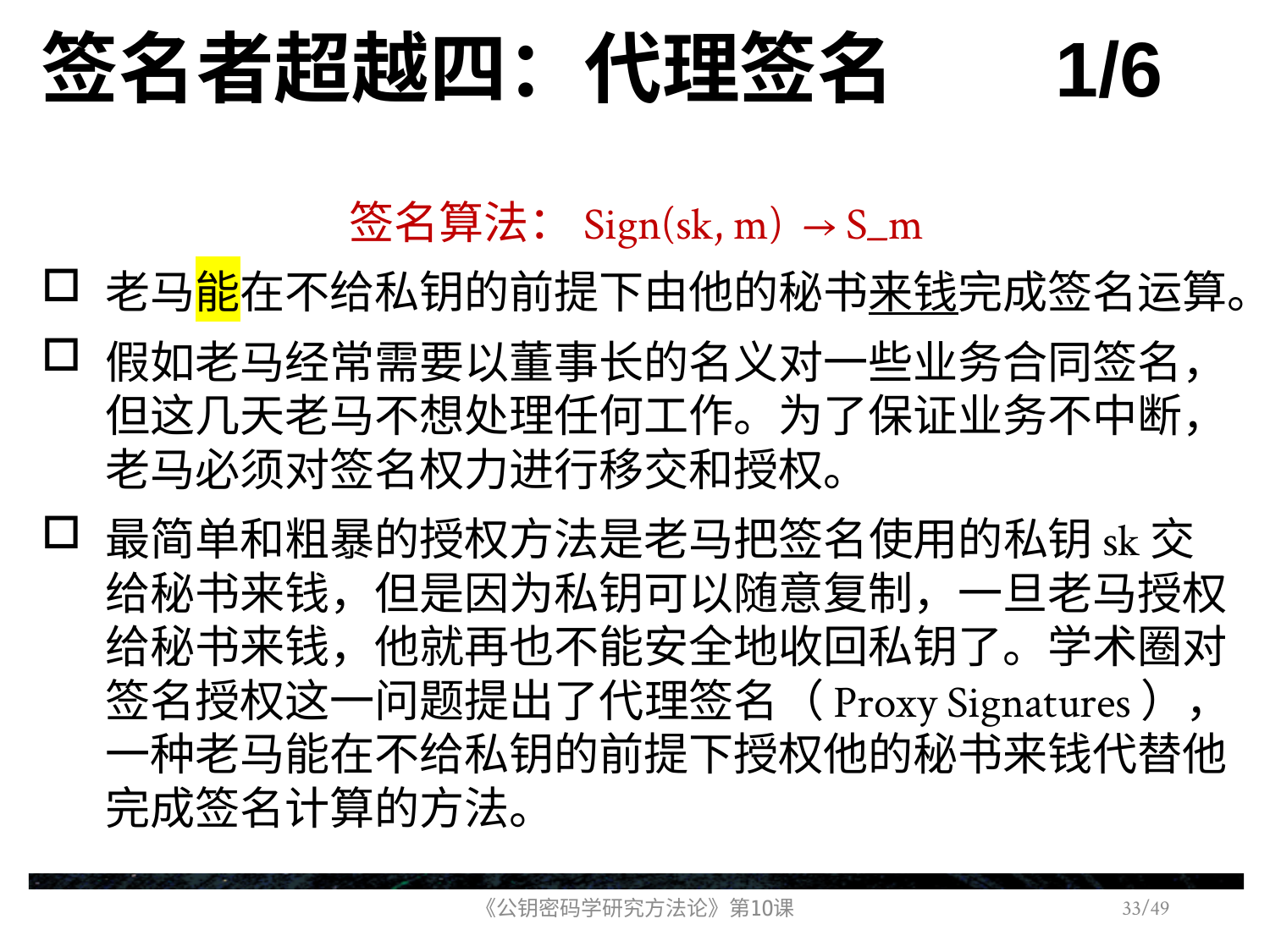

# 签名者超越四：代理签名        1/6
签名算法：Sign(sk, m)  → S_m
老马能在不给私钥的前提下由他的秘书来钱完成签名运算。
假如老马经常需要以董事长的名义对一些业务合同签名，但这几天老马不想处理任何工作。为了保证业务不中断，老马必须对签名权力进行移交和授权。
最简单和粗暴的授权方法是老马把签名使用的私钥sk交给秘书来钱，但是因为私钥可以随意复制，一旦老马授权给秘书来钱，他就再也不能安全地收回私钥了。学术圈对签名授权这一问题提出了代理签名（Proxy Signatures），一种老马能在不给私钥的前提下授权他的秘书来钱代替他完成签名计算的方法。
《公钥密码学研究方法论》第10课
33/49